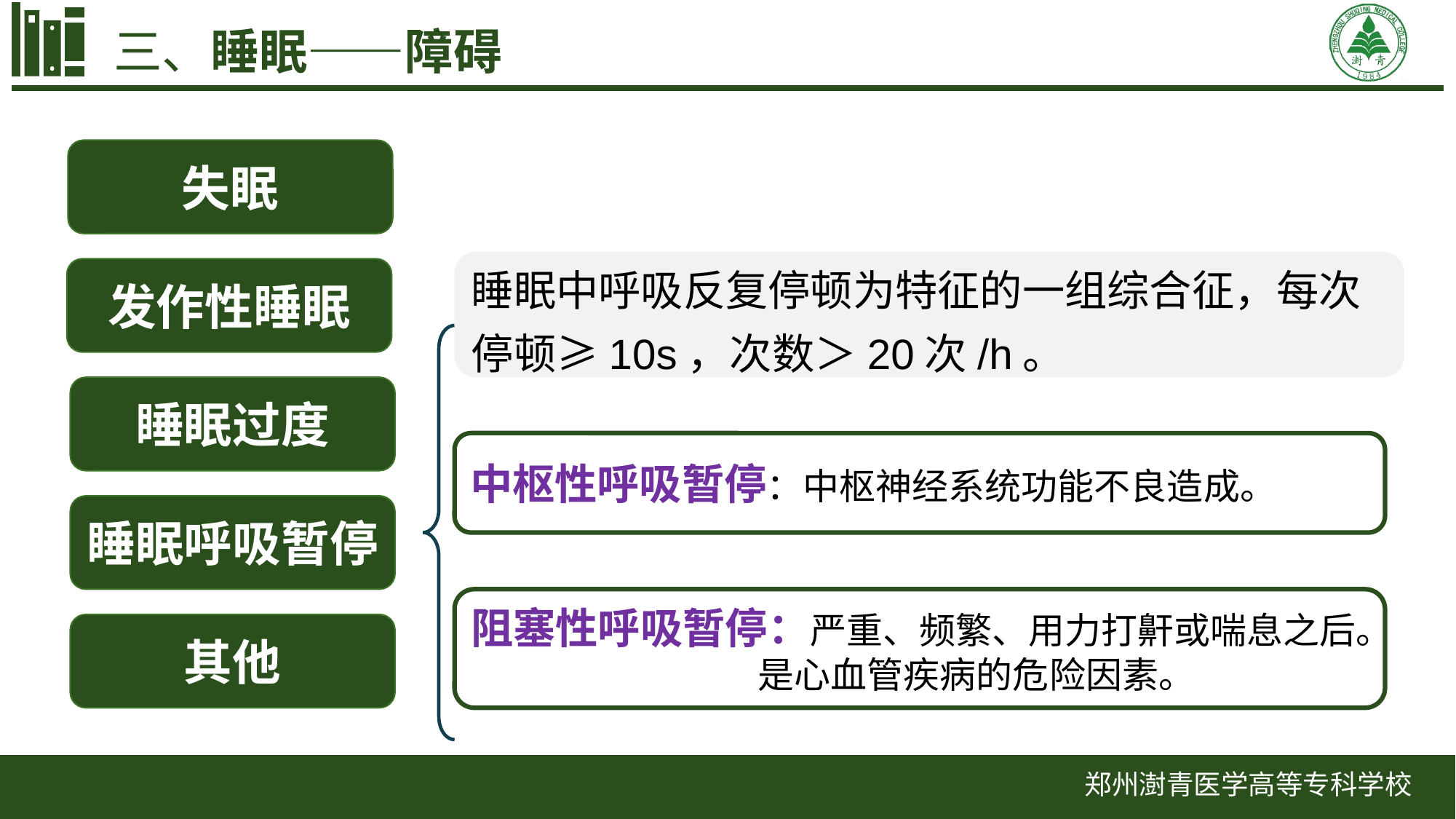

三、睡眠——障碍
失眠
发作性睡眠
睡眠过度
睡眠呼吸暂停
其他
睡眠中呼吸反复停顿为特征的一组综合征，每次停顿≥10s，次数＞20次/h。

中枢性呼吸暂停：中枢神经系统功能不良造成。
阻塞性呼吸暂停：严重、频繁、用力打鼾或喘息之后。
                                  是心血管疾病的危险因素。
郑州澍青医学高等专科学校